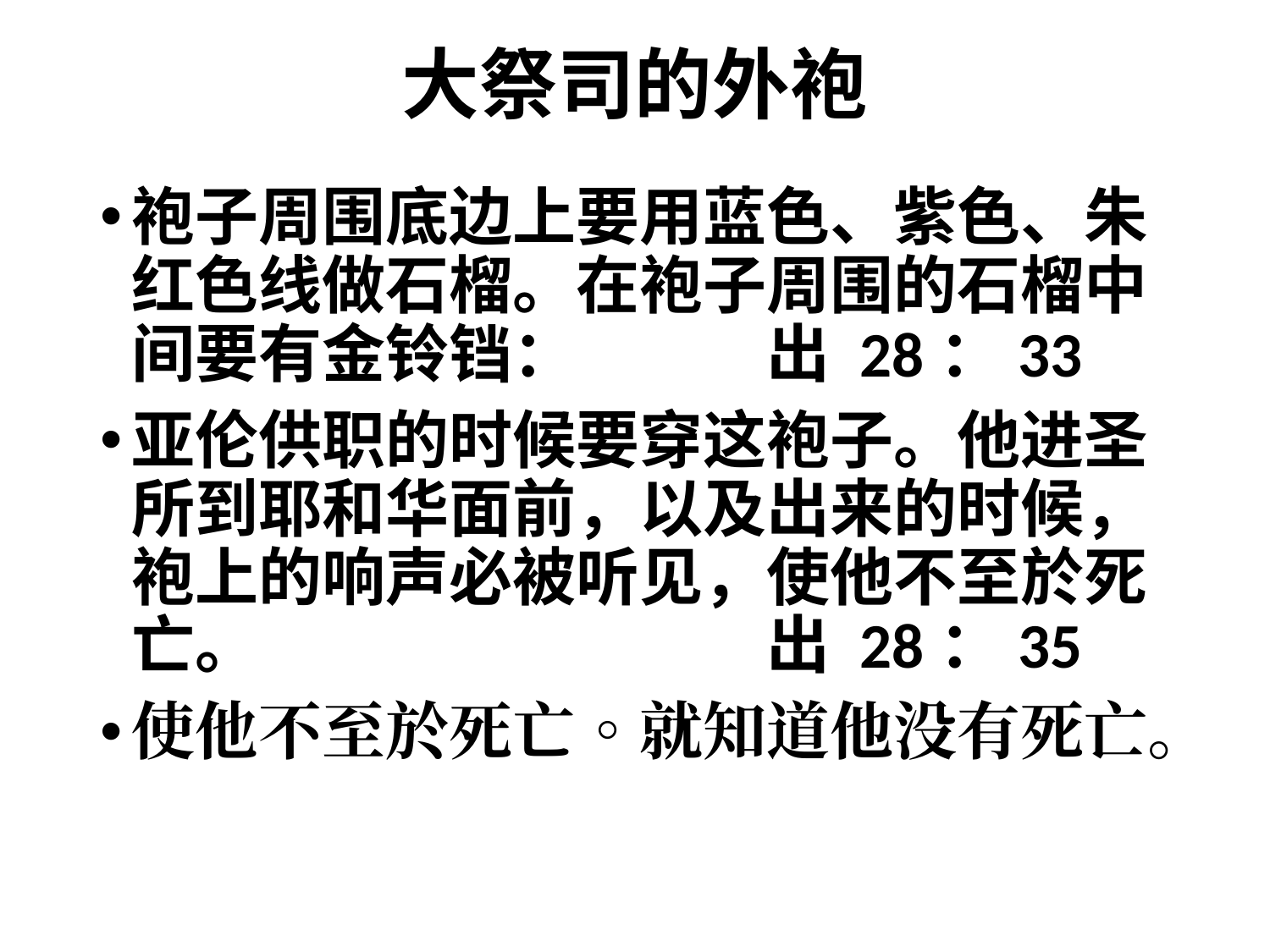

# 大祭司的外袍
袍子周围底边上要用蓝色、紫色、朱红色线做石榴。在袍子周围的石榴中间要有金铃铛：		出 28：33
亚伦供职的时候要穿这袍子。他进圣所到耶和华面前，以及出来的时候，袍上的响声必被听见，使他不至於死亡。				出 28：35
使他不至於死亡。就知道他没有死亡。